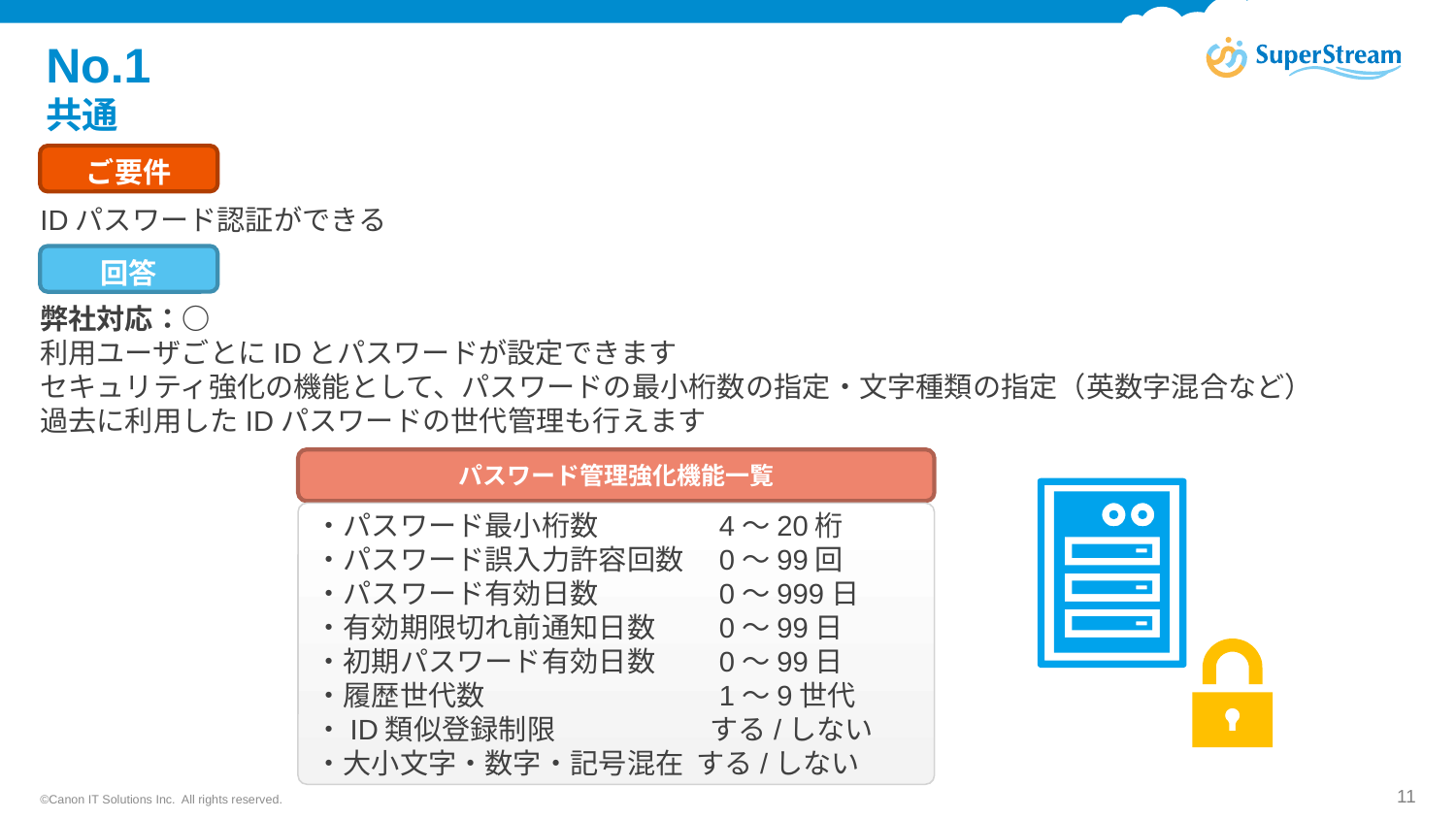

# No.1 共通
ご要件
IDパスワード認証ができる
回答
弊社対応：○
利用ユーザごとにIDとパスワードが設定できます
セキュリティ強化の機能として、パスワードの最小桁数の指定・文字種類の指定（英数字混合など）
過去に利用したIDパスワードの世代管理も行えます

パスワード管理強化機能一覧

・パスワード最小桁数　　　　4～20桁
・パスワード誤入力許容回数　0～99回
・パスワード有効日数　　　　0～999日
・有効期限切れ前通知日数　　0～99日
・初期パスワード有効日数　　0～99日
・履歴世代数　　　　　　　　1～9世代
・ID類似登録制限　　　　　  する/しない
・大小文字・数字・記号混在  する/しない

©Canon IT Solutions Inc.  All rights reserved.
11